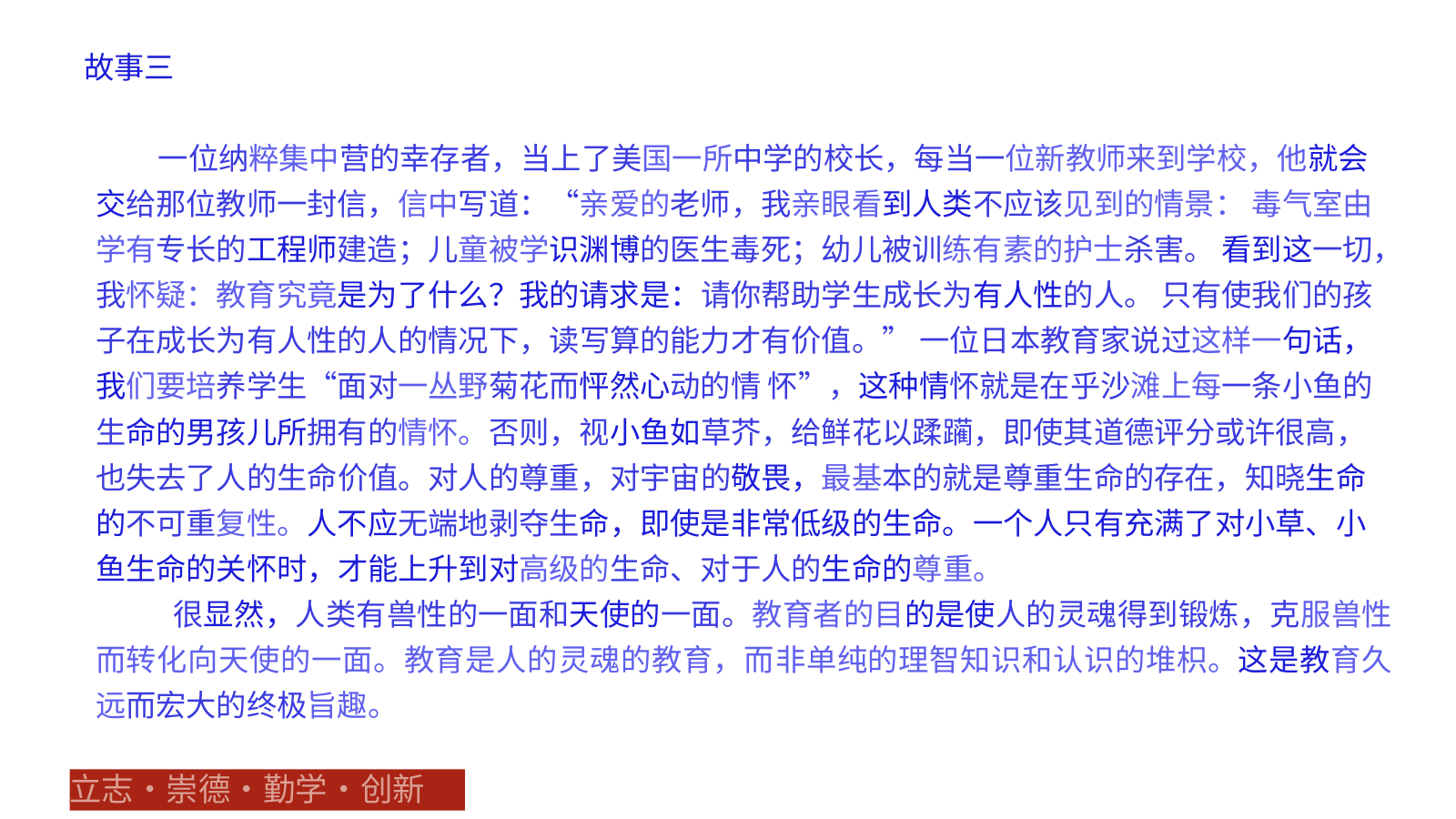

故事三

一位纳粹集中营的幸存者，当上了美国一所中学的校长，每当一位新教师来到学校，他就会交给那位教师一封信，信中写道：“亲爱的老师，我亲眼看到人类不应该见到的情景： 毒气室由学有专长的工程师建造；儿童被学识渊博的医生毒死；幼儿被训练有素的护士杀害。 看到这一切，我怀疑：教育究竟是为了什么？我的请求是：请你帮助学生成长为有人性的人。 只有使我们的孩子在成长为有人性的人的情况下，读写算的能力才有价值。” 一位日本教育家说过这样一句话，我们要培养学生“面对一丛野菊花而怦然心动的情 怀”，这种情怀就是在乎沙滩上每一条小鱼的生命的男孩儿所拥有的情怀。否则，视小鱼如草芥，给鲜花以蹂躏，即使其道德评分或许很高，也失去了人的生命价值。对人的尊重，对宇宙的敬畏，最基本的就是尊重生命的存在，知晓生命的不可重复性。人不应无端地剥夺生命，即使是非常低级的生命。一个人只有充满了对小草、小鱼生命的关怀时，才能上升到对高级的生命、对于人的生命的尊重。
很显然，人类有兽性的一面和天使的一面。教育者的目的是使人的灵魂得到锻炼，克服兽性而转化向天使的一面。教育是人的灵魂的教育，而非单纯的理智知识和认识的堆枳。这是教育久远而宏大的终极旨趣。
立志•崇德•勤学•创新